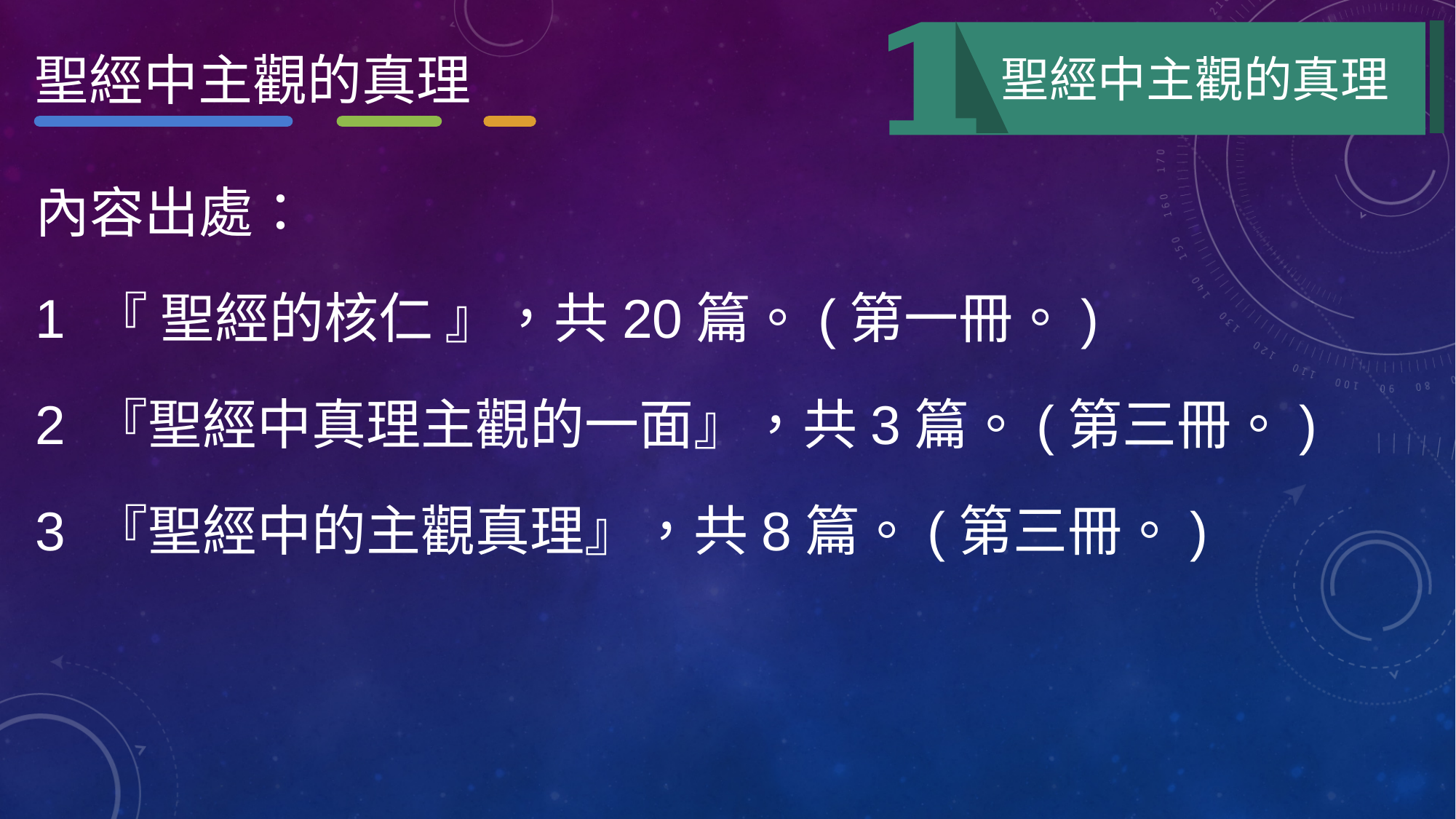

聖經中主觀的真理
聖經中主觀的真理

內容出處：
1 『 聖經的核仁 』，共20篇。(第一冊。)
2 『聖經中真理主觀的一面』，共3篇。(第三冊。)
3 『聖經中的主觀真理』，共8篇。(第三冊。)